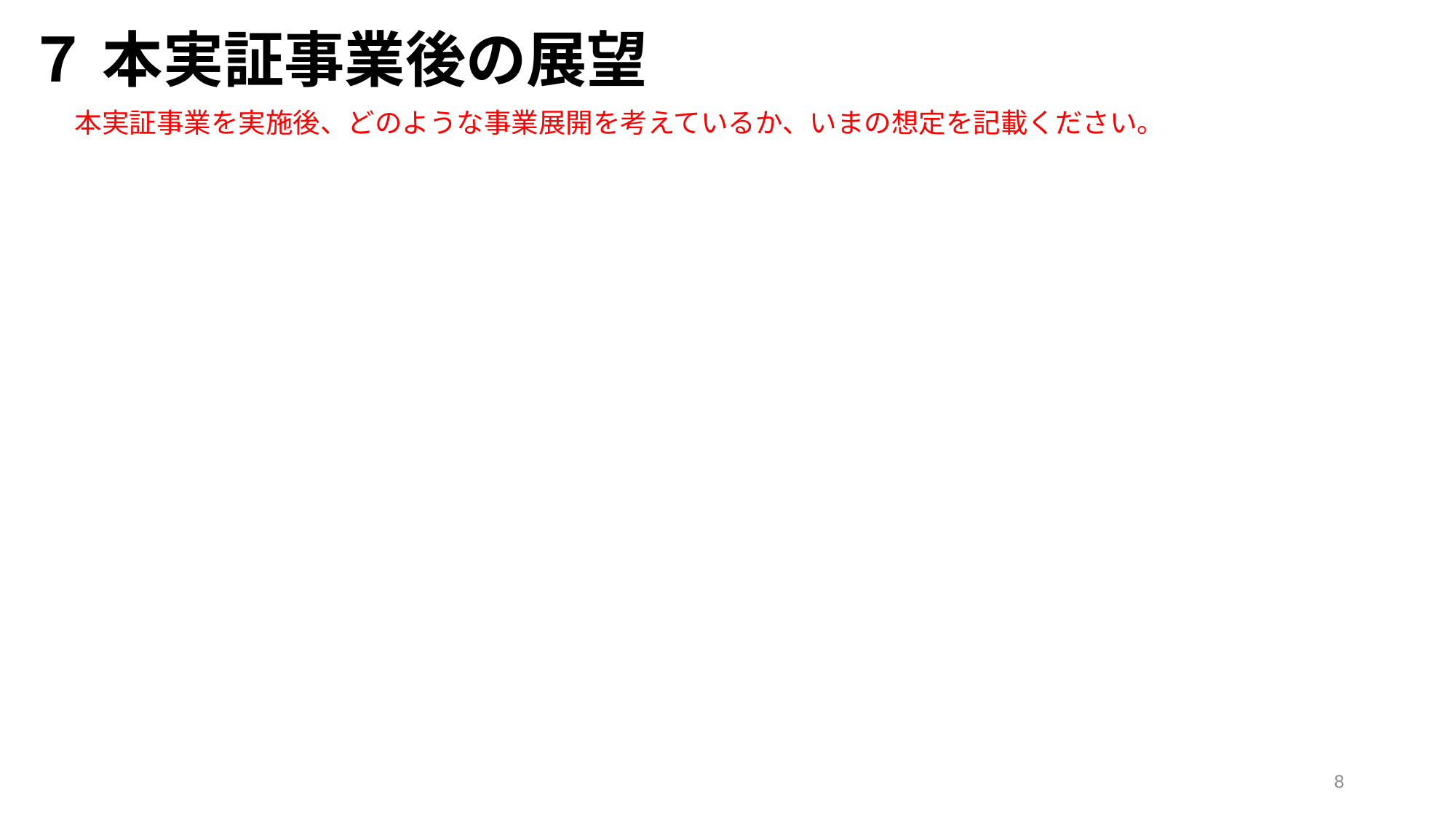

７ 本実証事業後の展望
　本実証事業を実施後、どのような事業展開を考えているか、いまの想定を記載ください。
8